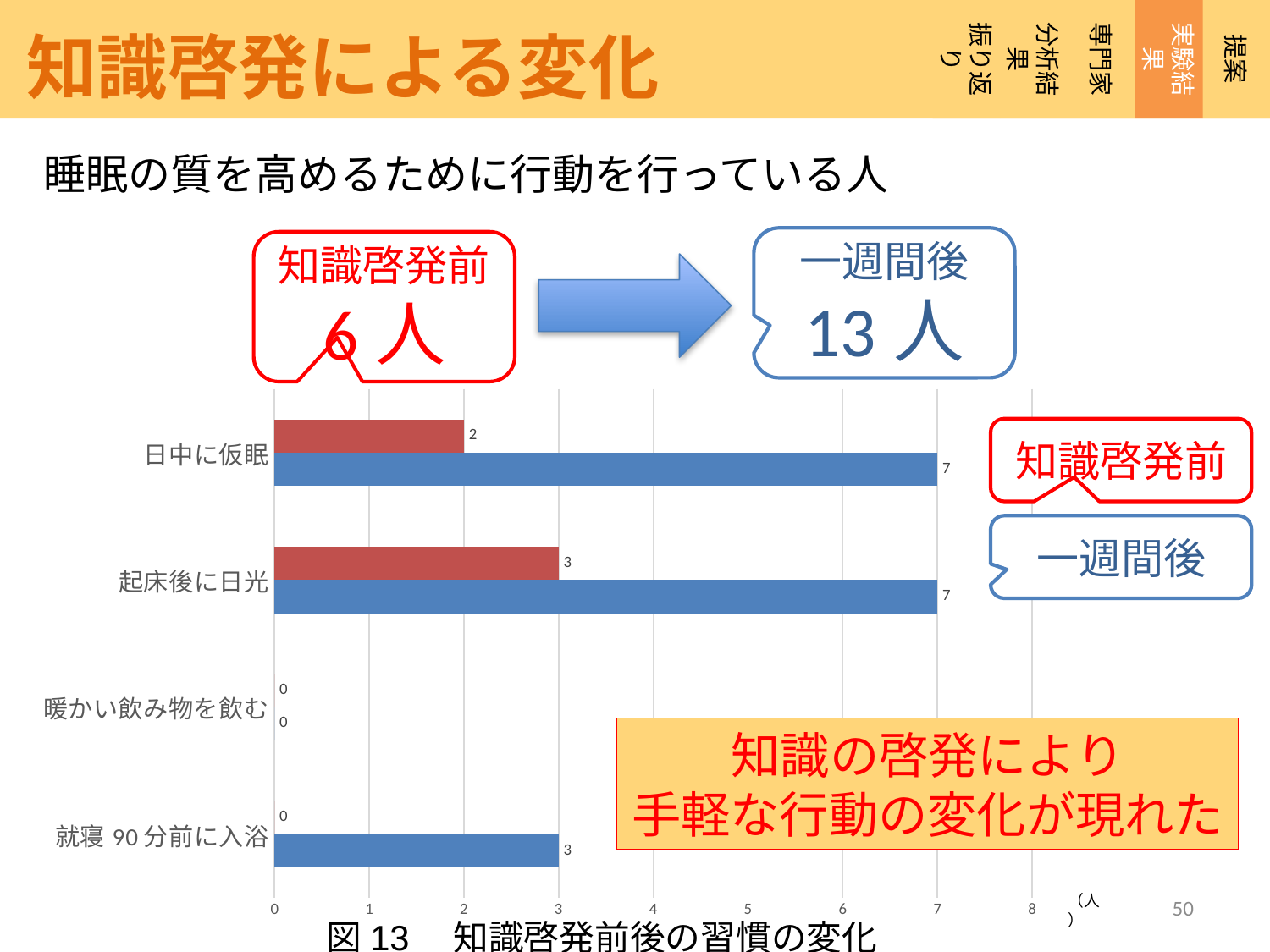

専門家
提案

振り返り
実験結果
分析結果
知識啓発による変化
睡眠の質を高めるために行動を行っている人
一週間後
13人
知識啓発前
6人

### Chart

| Category | 一週間後 | 仮眠実験前 |
|---|---|---|
| 就寝90分前に入浴 | 3.0 | 0.0 |
| 暖かい飲み物を飲む | 0.0 | 0.0 |
| 起床後に日光 | 7.0 | 3.0 |
| 日中に仮眠 | 7.0 | 2.0 |
（人）
知識啓発前
一週間後
知識の啓発により
手軽な行動の変化が現れた
50
図13　知識啓発前後の習慣の変化